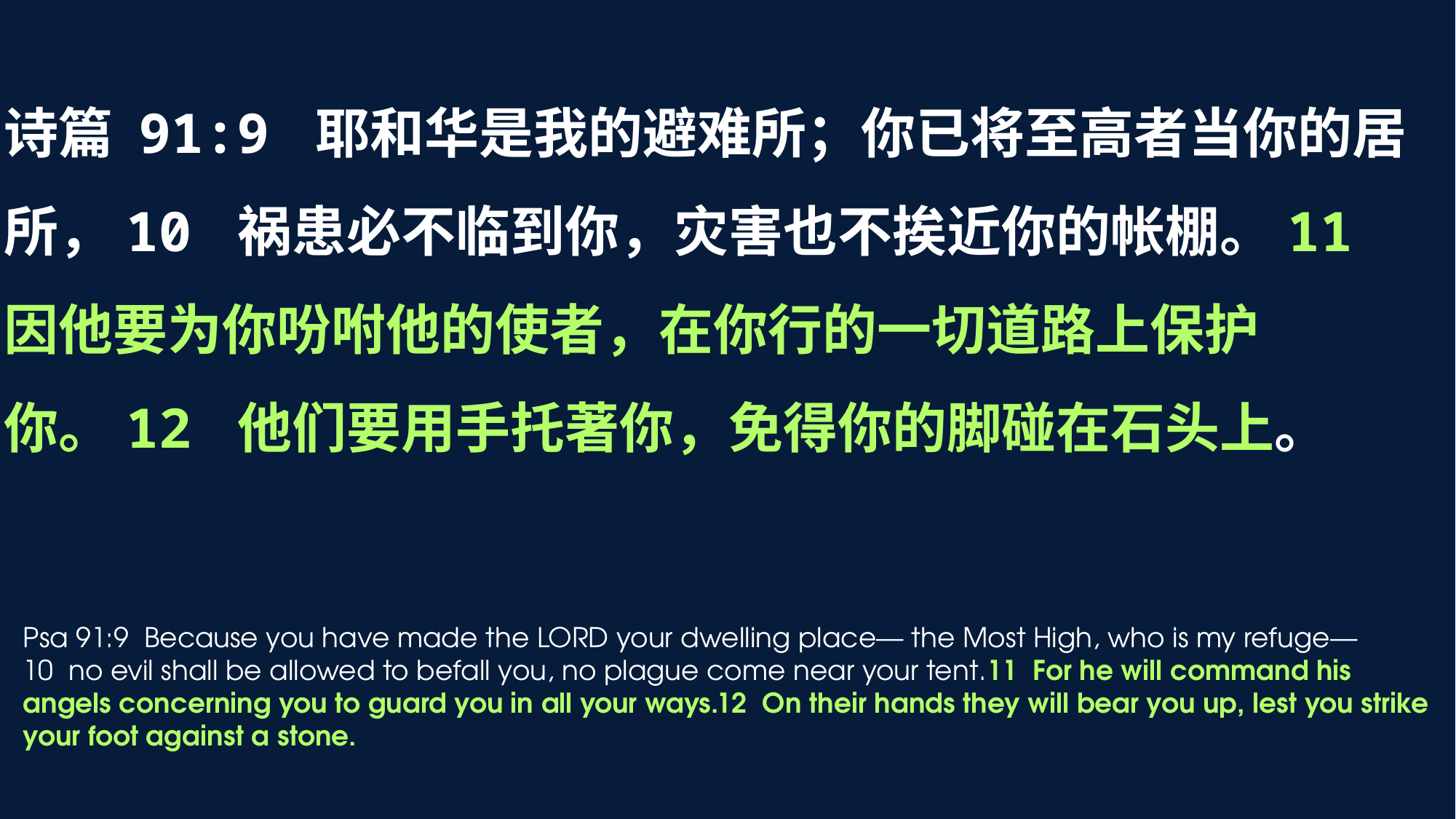

诗篇 91:9 耶和华是我的避难所；你已将至高者当你的居所，10 祸患必不临到你，灾害也不挨近你的帐棚。11 因他要为你吩咐他的使者，在你行的一切道路上保护你。12 他们要用手托著你，免得你的脚碰在石头上。

Psa 91:9  Because you have made the LORD your dwelling place— the Most High, who is my refuge—
10  no evil shall be allowed to befall you, no plague come near your tent.11  For he will command his angels concerning you to guard you in all your ways.12  On their hands they will bear you up, lest you strike your foot against a stone.